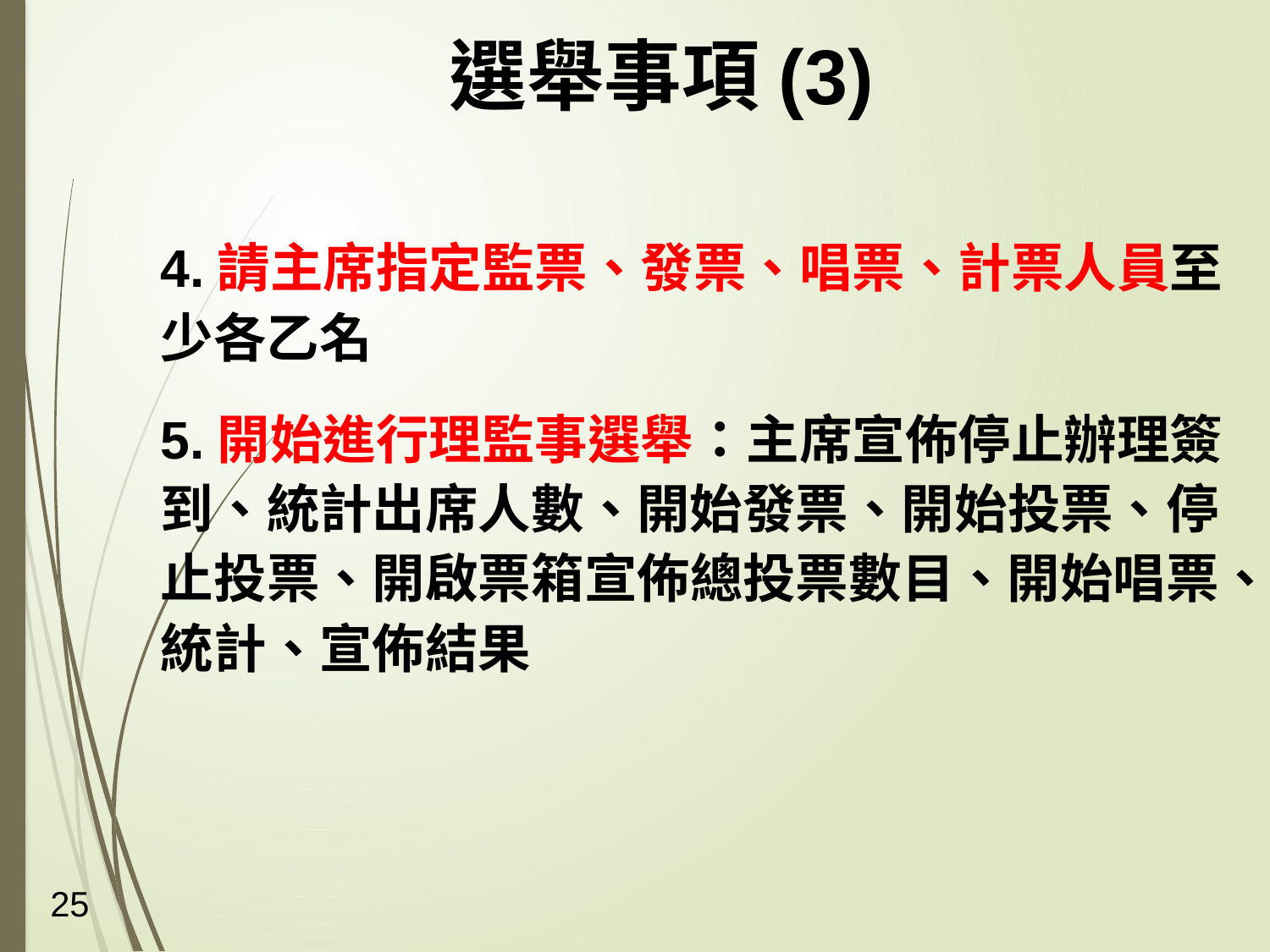

# 選舉事項(3)

4.請主席指定監票、發票、唱票、計票人員至少各乙名
5.開始進行理監事選舉：主席宣佈停止辦理簽到、統計出席人數、開始發票、開始投票、停止投票、開啟票箱宣佈總投票數目、開始唱票、統計、宣佈結果
25